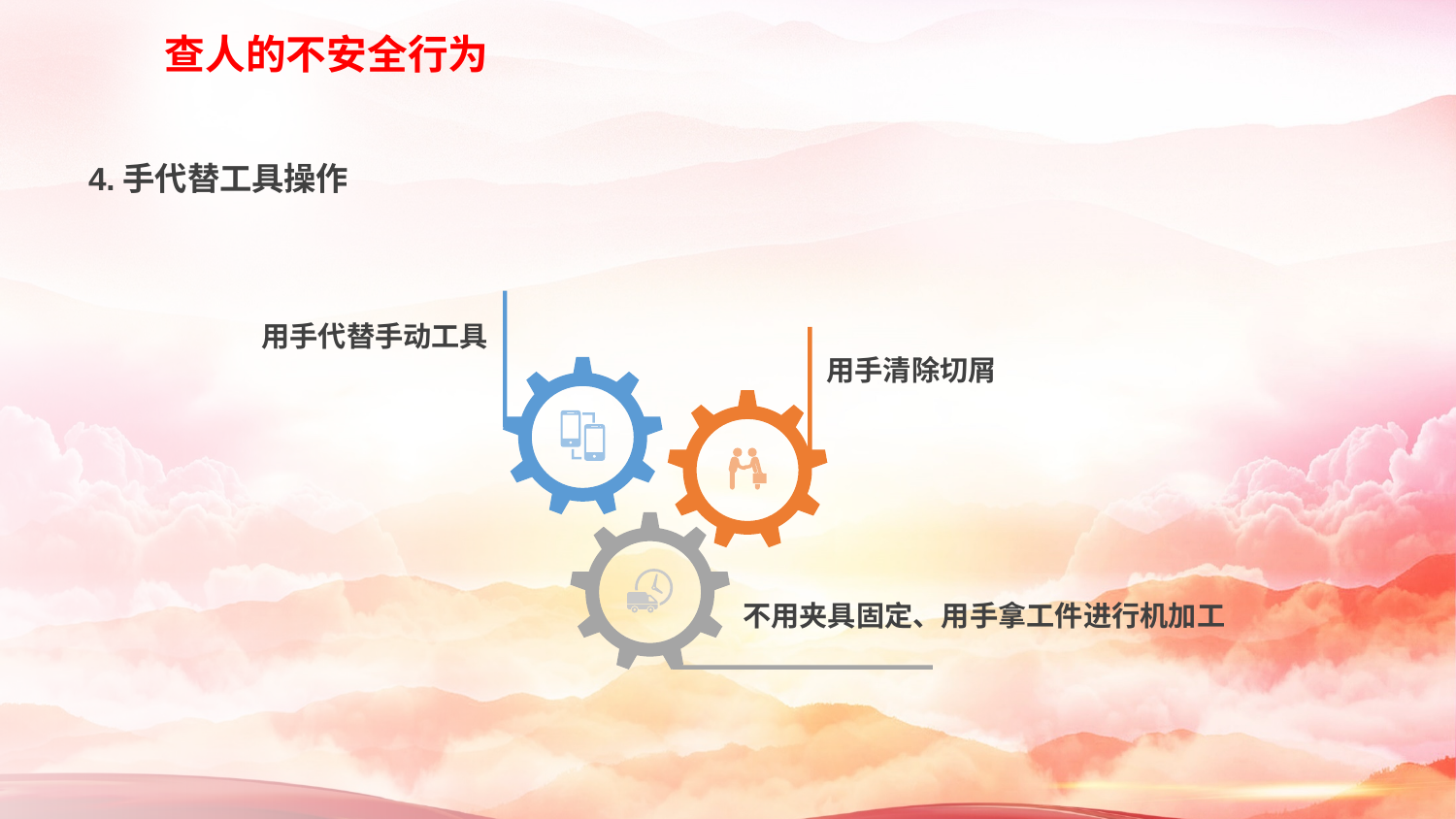

查人的不安全行为
4.手代替工具操作

用手代替手动工具

用手清除切屑

不用夹具固定、用手拿工件进行机加工